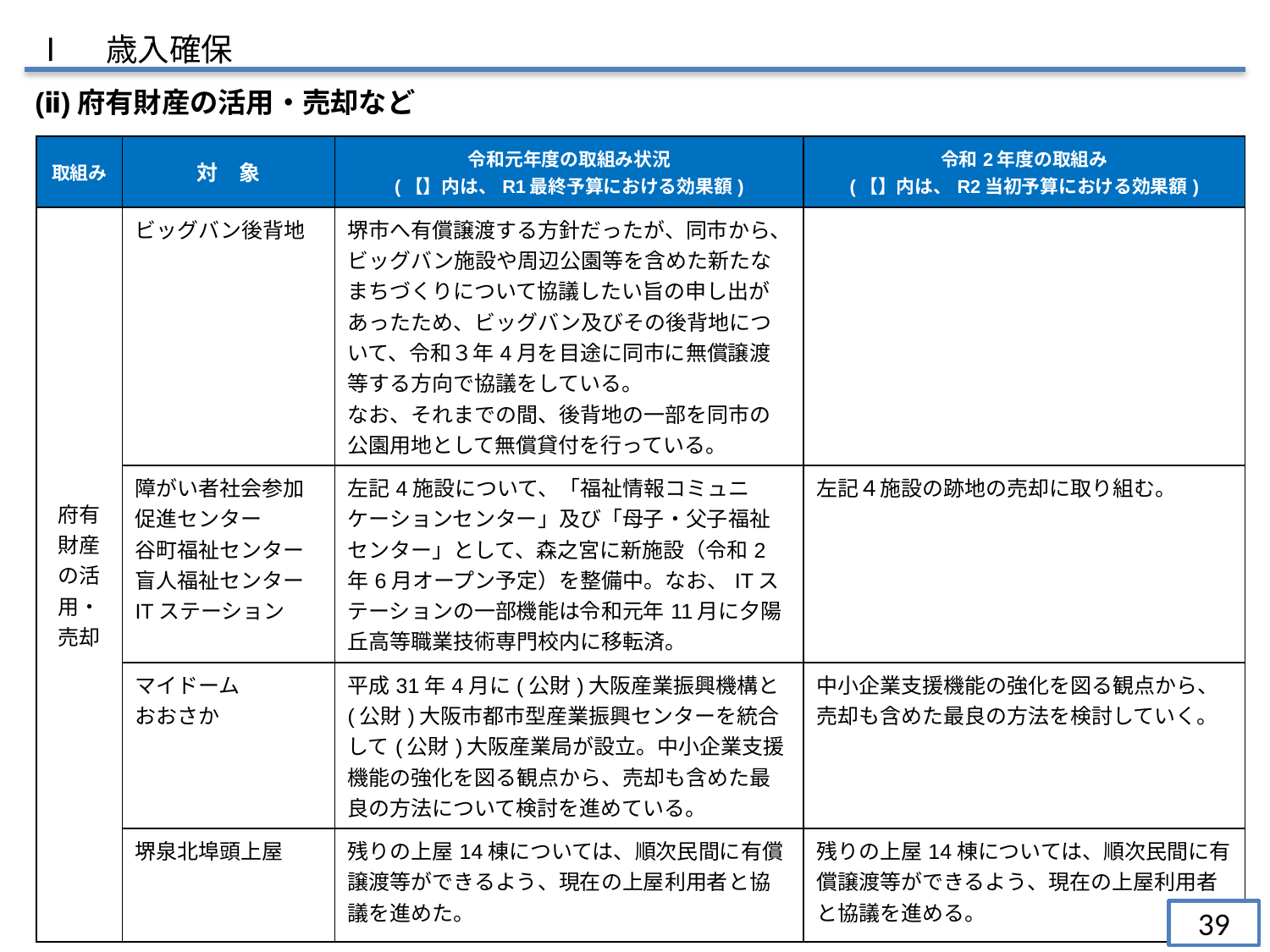

Ⅰ　歳入確保
(ⅱ)府有財産の活用・売却など
| 取組み | 対　象 | 令和元年度の取組み状況 (【】内は、R1最終予算における効果額) | 令和2年度の取組み (【】内は、R2当初予算における効果額) |
| --- | --- | --- | --- |
| 府有財産の活用・売却 | ビッグバン後背地 | 堺市へ有償譲渡する方針だったが、同市から、ビッグバン施設や周辺公園等を含めた新たなまちづくりについて協議したい旨の申し出があったため、ビッグバン及びその後背地について、令和３年4月を目途に同市に無償譲渡等する方向で協議をしている。 なお、それまでの間、後背地の一部を同市の公園用地として無償貸付を行っている。 |  |
|  | 障がい者社会参加促進センター 谷町福祉センター 盲人福祉センター ITステーション | 左記4施設について、「福祉情報コミュニケーションセンター」及び「母子・父子福祉センター」として、森之宮に新施設（令和2年6月オープン予定）を整備中。なお、ITステーションの一部機能は令和元年11月に夕陽丘高等職業技術専門校内に移転済。 | 左記４施設の跡地の売却に取り組む。 |
|  | マイドーム おおさか | 平成31年4月に(公財)大阪産業振興機構と(公財)大阪市都市型産業振興センターを統合して(公財)大阪産業局が設立。中小企業支援機能の強化を図る観点から、売却も含めた最良の方法について検討を進めている。 | 中小企業支援機能の強化を図る観点から、売却も含めた最良の方法を検討していく。 |
|  | 堺泉北埠頭上屋 | 残りの上屋14棟については、順次民間に有償譲渡等ができるよう、現在の上屋利用者と協議を進めた。 | 残りの上屋14棟については、順次民間に有償譲渡等ができるよう、現在の上屋利用者と協議を進める。 |
39